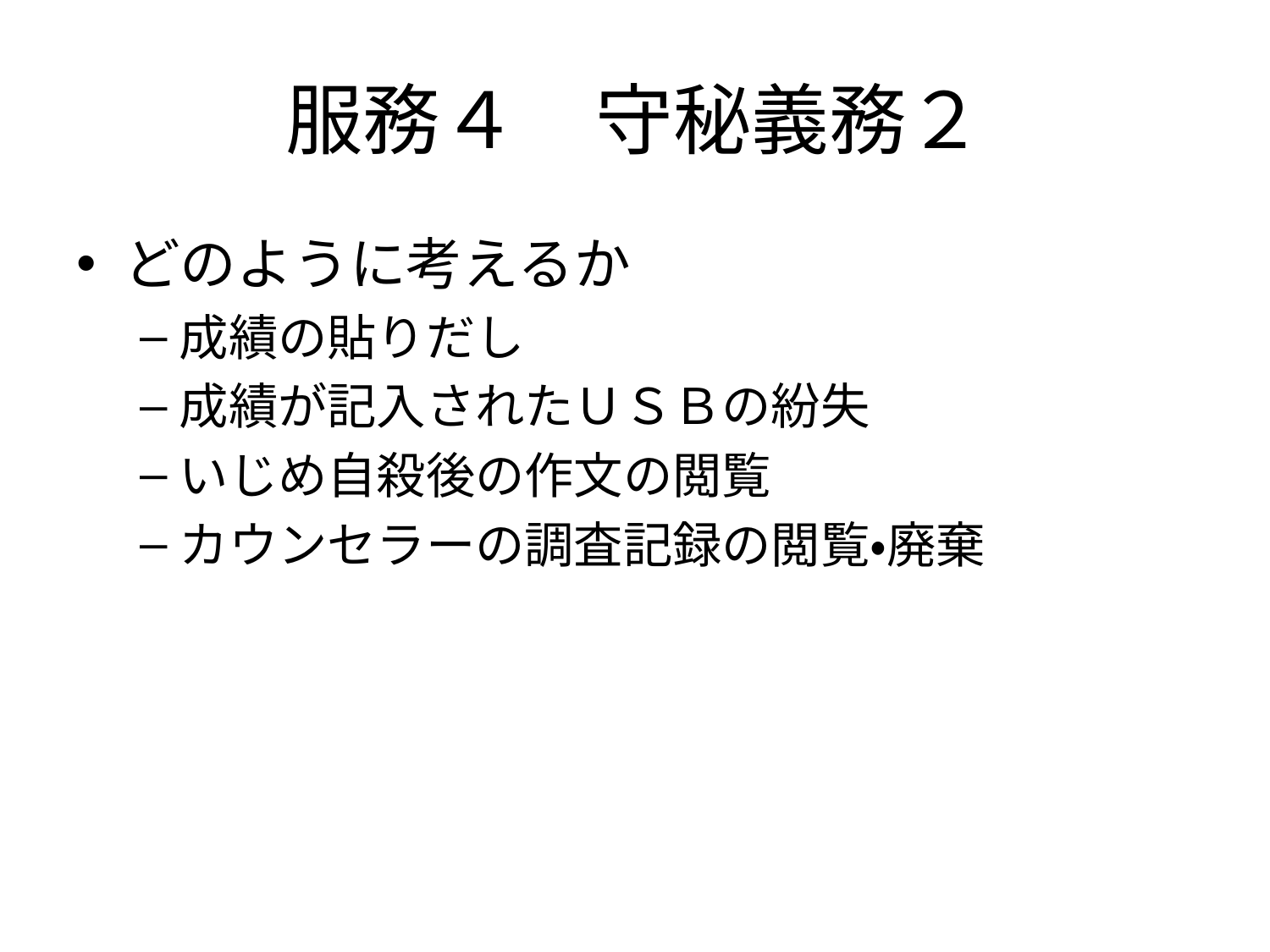

# 服務４　守秘義務２
どのように考えるか
成績の貼りだし
成績が記入されたＵＳＢの紛失
いじめ自殺後の作文の閲覧
カウンセラーの調査記録の閲覧・廃棄